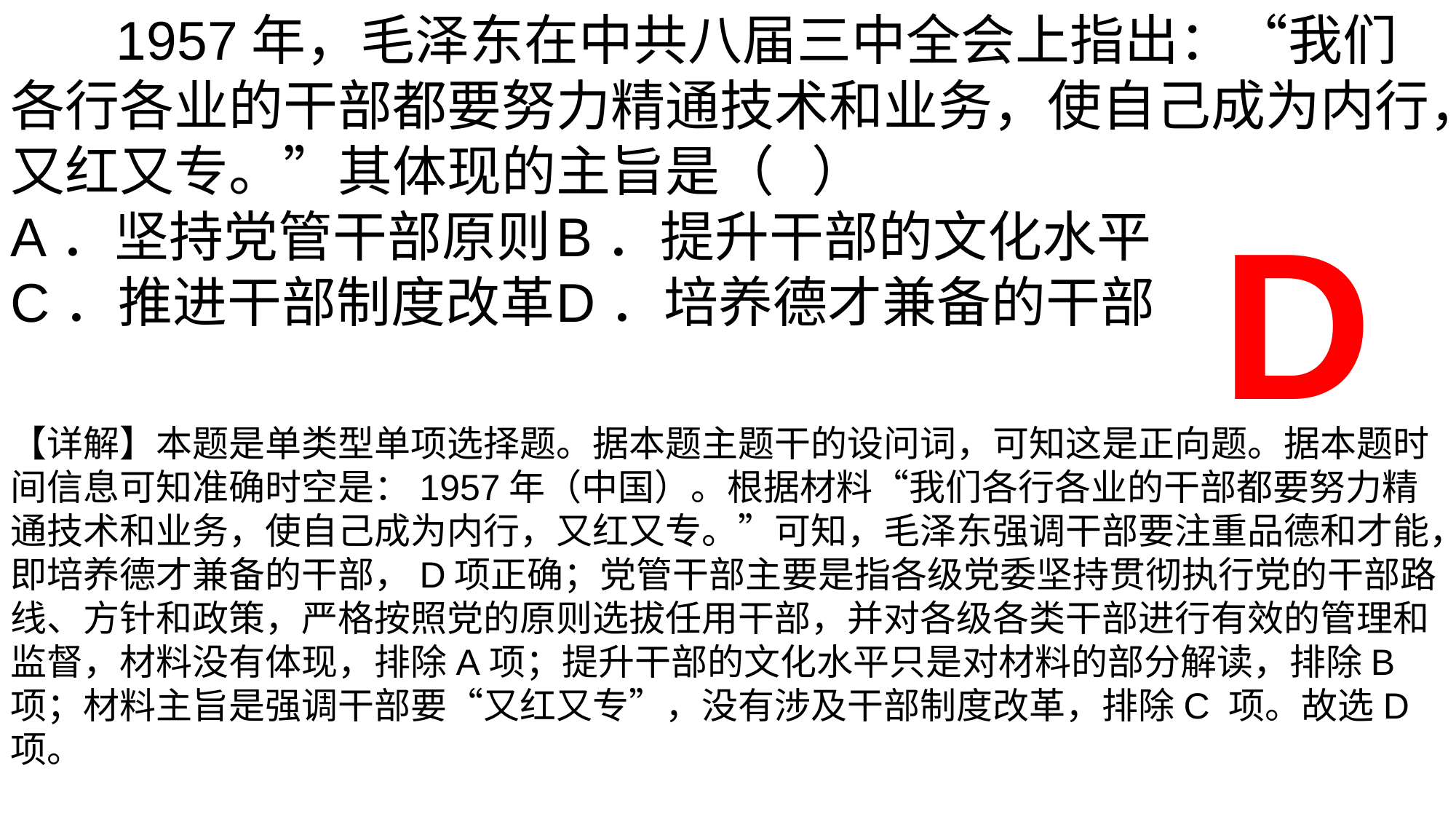

1957年，毛泽东在中共八届三中全会上指出：“我们各行各业的干部都要努力精通技术和业务，使自己成为内行，又红又专。”其体现的主旨是（   ）
A．坚持党管干部原则	B．提升干部的文化水平
C．推进干部制度改革	D．培养德才兼备的干部

【详解】本题是单类型单项选择题。据本题主题干的设问词，可知这是正向题。据本题时间信息可知准确时空是：1957年（中国）。根据材料“我们各行各业的干部都要努力精通技术和业务，使自己成为内行，又红又专。”可知，毛泽东强调干部要注重品德和才能，即培养德才兼备的干部，D项正确；党管干部主要是指各级党委坚持贯彻执行党的干部路线、方针和政策，严格按照党的原则选拔任用干部，并对各级各类干部进行有效的管理和监督，材料没有体现，排除A项；提升干部的文化水平只是对材料的部分解读，排除B 项；材料主旨是强调干部要“又红又专”，没有涉及干部制度改革，排除C 项。故选D项。
D